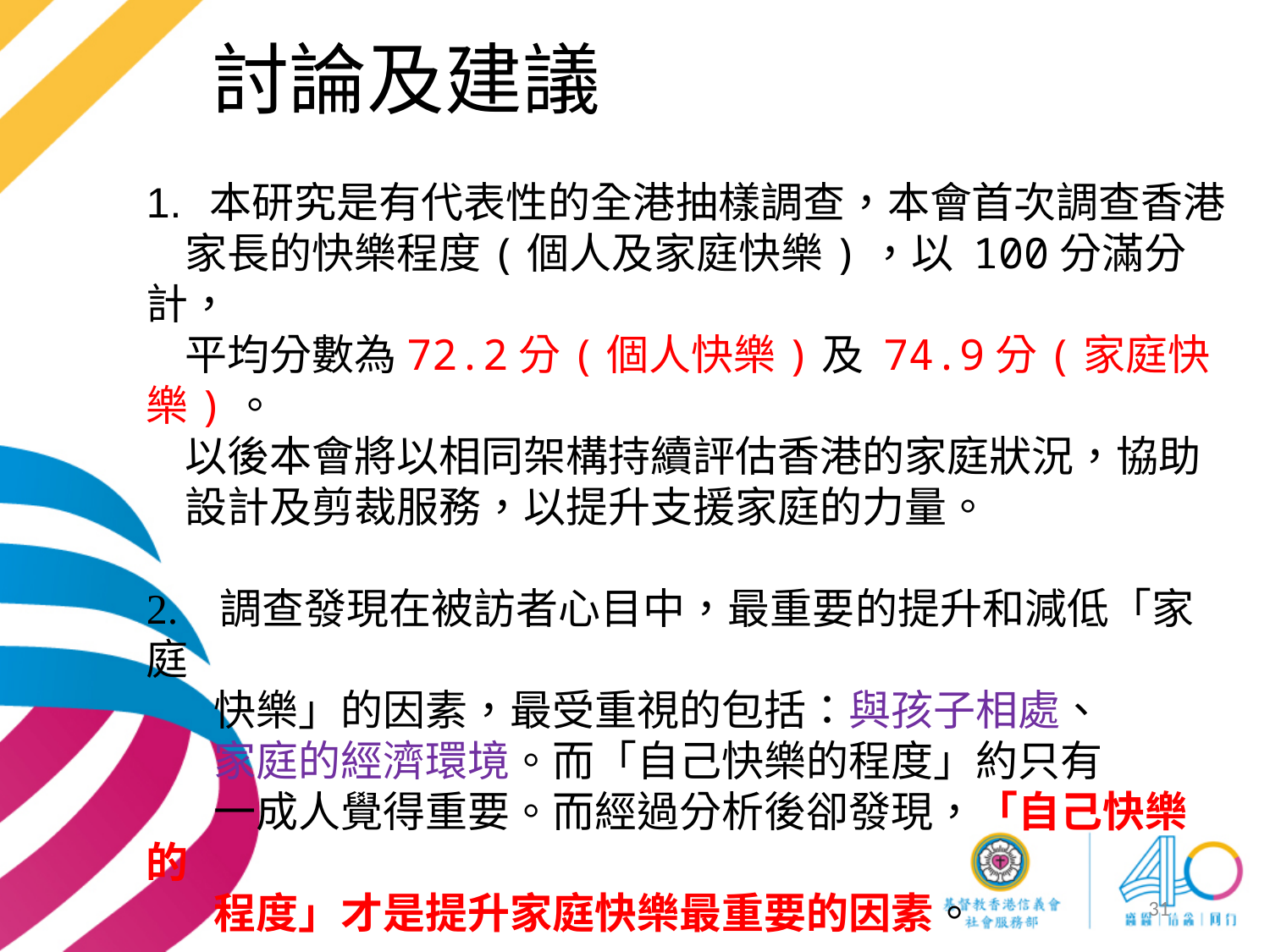

# 討論及建議

本研究是有代表性的全港抽樣調查，本會首次調查香港
   家長的快樂程度(個人及家庭快樂)，以 100分滿分計，
   平均分數為72.2分(個人快樂)及 74.9分(家庭快樂)。
   以後本會將以相同架構持續評估香港的家庭狀況，協助
   設計及剪裁服務，以提升支援家庭的力量。
2.   調查發現在被訪者心目中，最重要的提升和減低「家庭
      快樂」的因素，最受重視的包括：與孩子相處、
      家庭的經濟環境。而「自己快樂的程度」約只有
      一成人覺得重要。而經過分析後卻發現，「自己快樂的
      程度」才是提升家庭快樂最重要的因素。
31